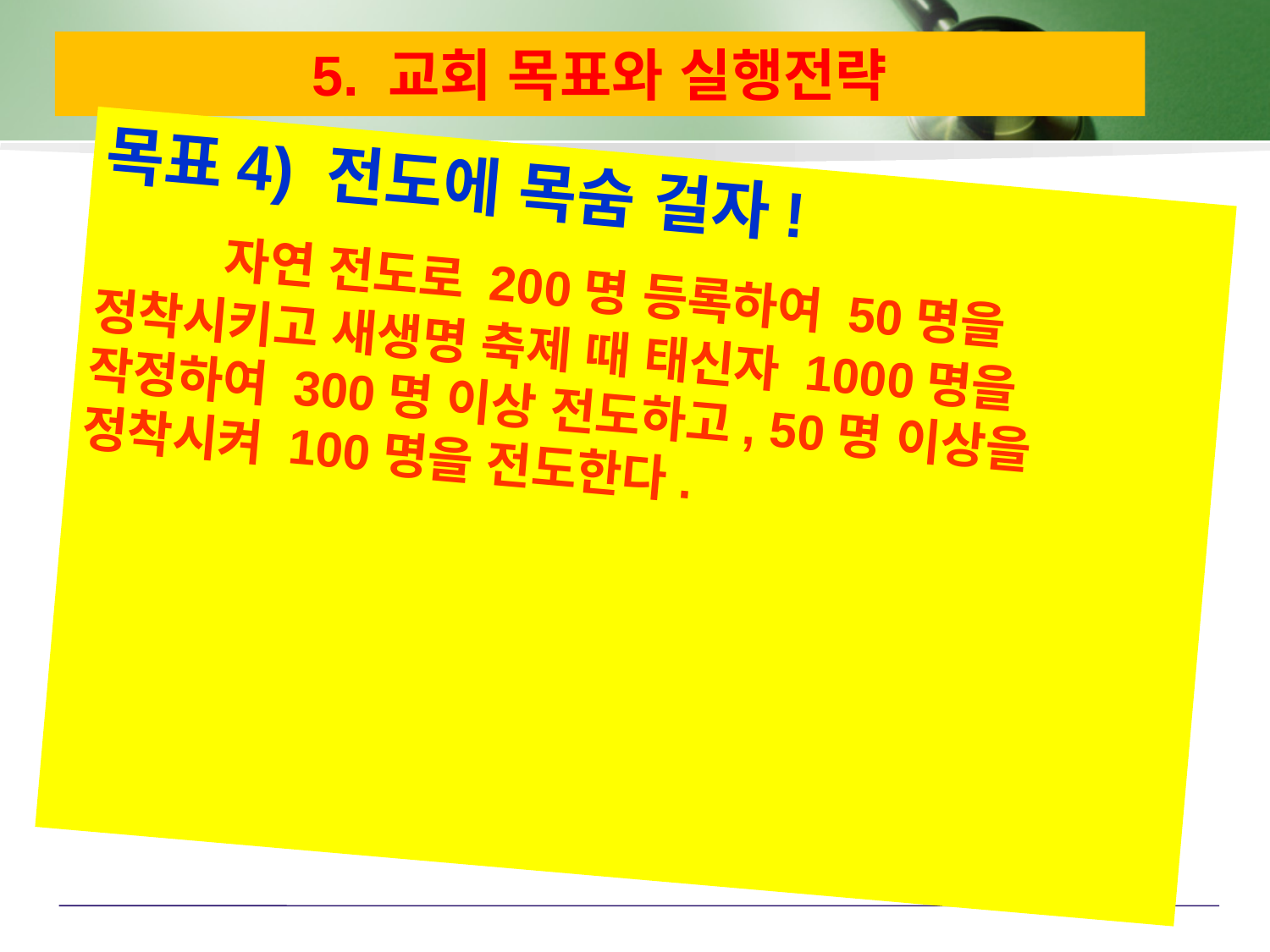

# 5. 교회 목표와 실행전략
목표4) 전도에 목숨 걸자!
	자연 전도로 200명 등록하여 50명을 정착시키고 새생명 축제 때 태신자 1000명을 작정하여 300명 이상 전도하고, 50명 이상을 정착시켜 100명을 전도한다.